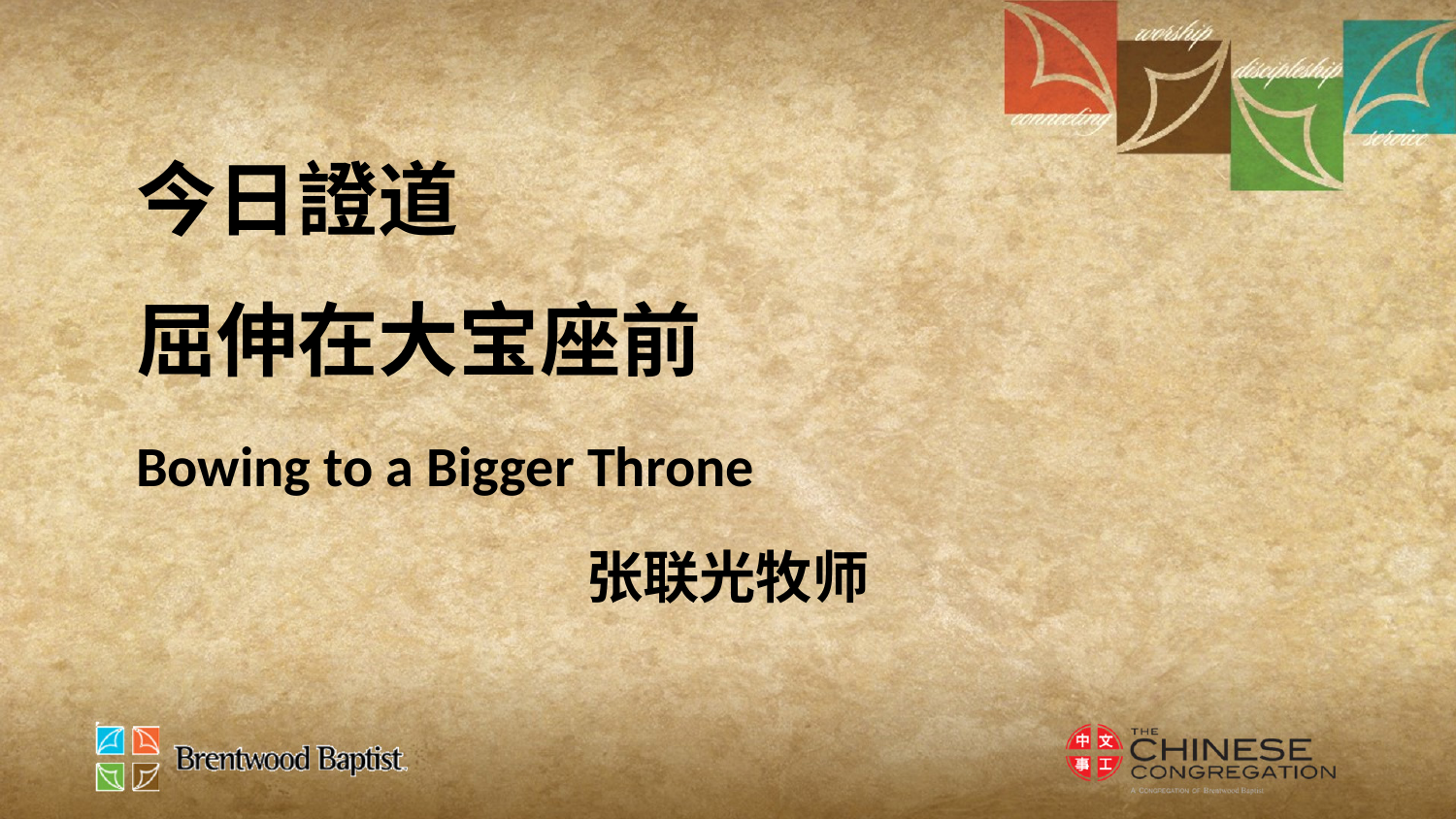

今日證道

屈伸在大宝座前

Bowing to a Bigger Throne

张联光牧师